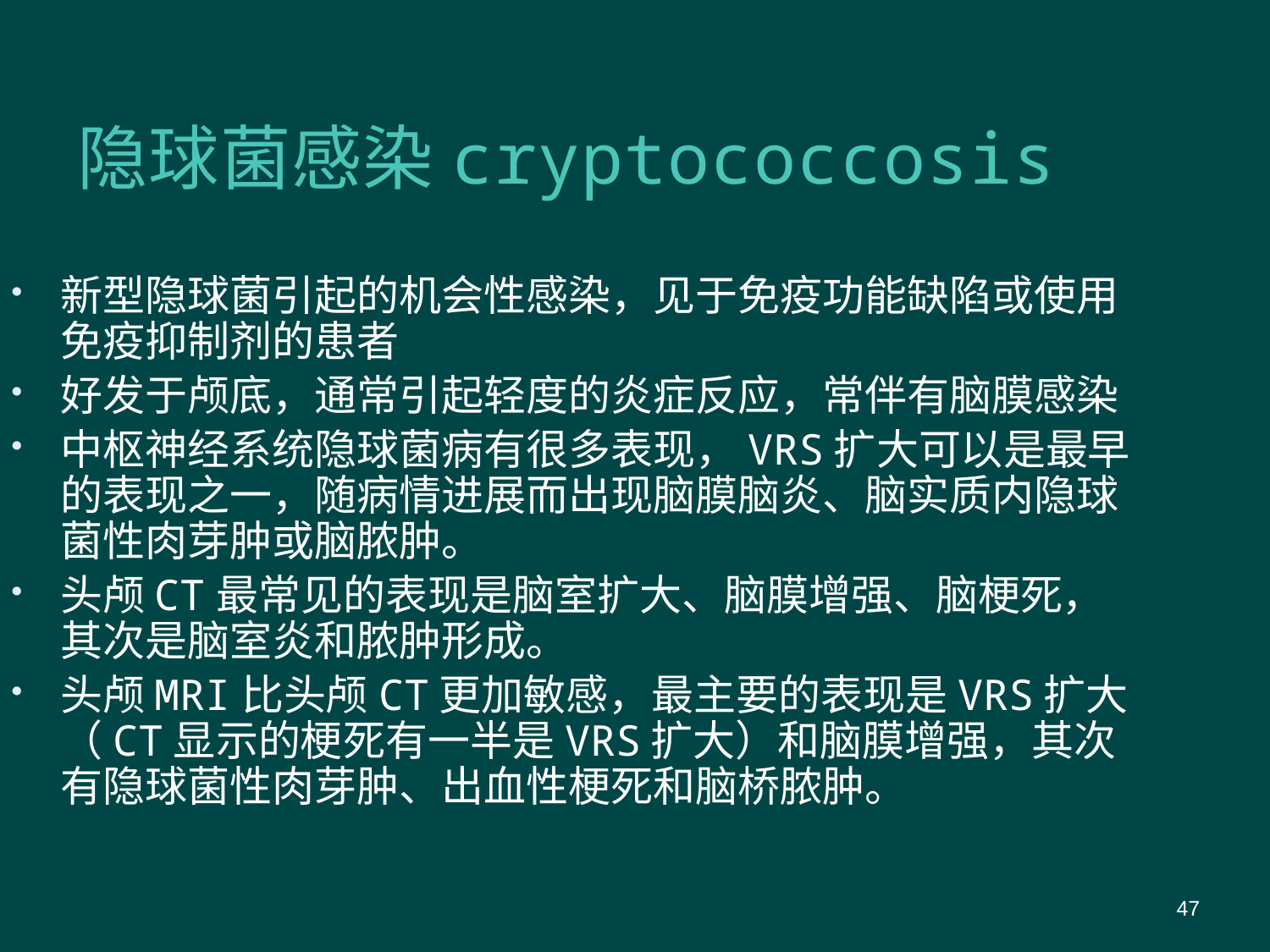

# 隐球菌感染cryptococcosis
新型隐球菌引起的机会性感染，见于免疫功能缺陷或使用免疫抑制剂的患者
好发于颅底，通常引起轻度的炎症反应，常伴有脑膜感染
中枢神经系统隐球菌病有很多表现，VRS扩大可以是最早的表现之一，随病情进展而出现脑膜脑炎、脑实质内隐球菌性肉芽肿或脑脓肿。
头颅CT最常见的表现是脑室扩大、脑膜增强、脑梗死，其次是脑室炎和脓肿形成。
头颅MRI比头颅CT更加敏感，最主要的表现是VRS扩大（CT显示的梗死有一半是VRS扩大）和脑膜增强，其次有隐球菌性肉芽肿、出血性梗死和脑桥脓肿。

47